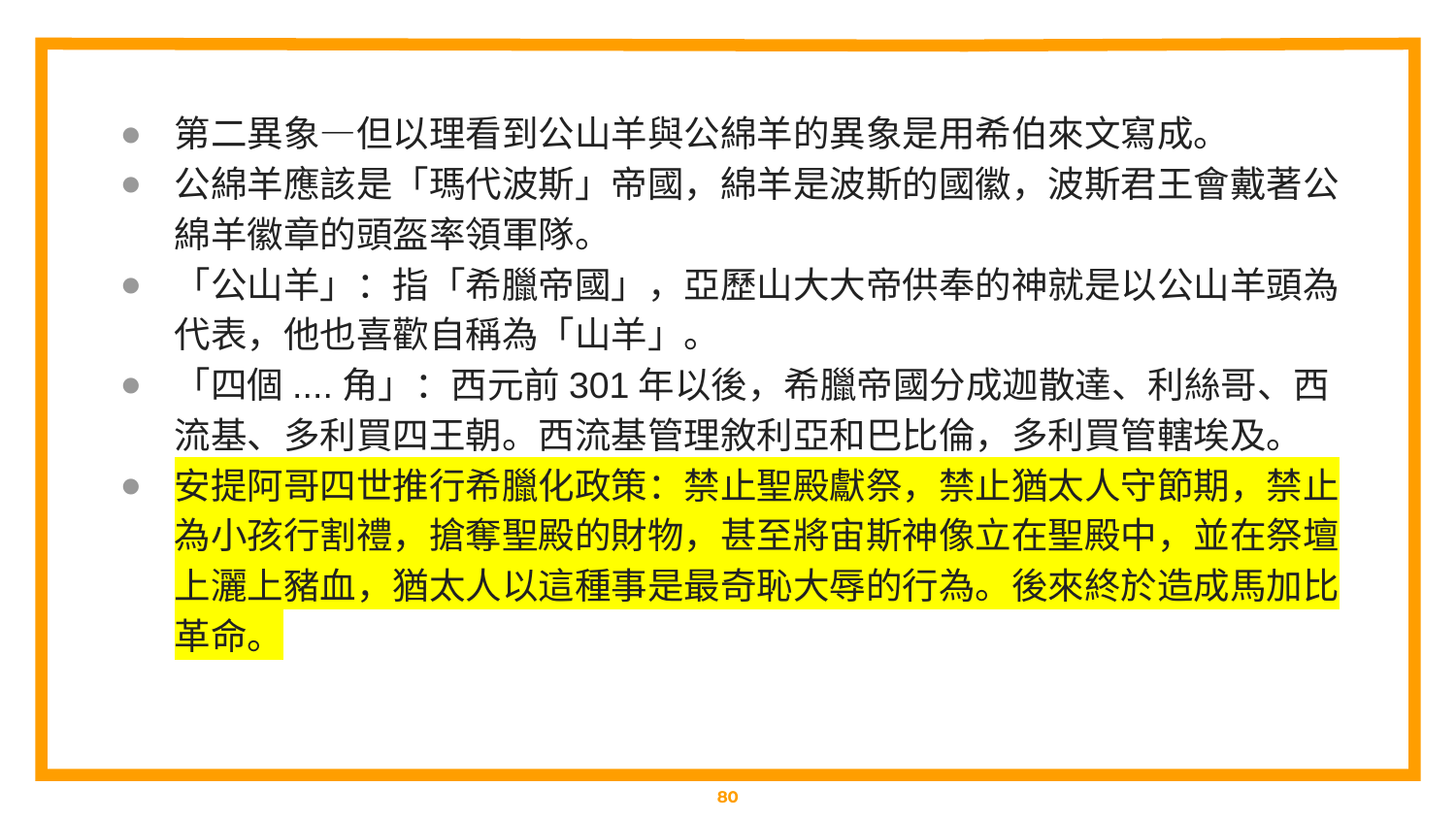

第二異象—但以理看到公山羊與公綿羊的異象是用希伯來文寫成。
公綿羊應該是「瑪代波斯」帝國，綿羊是波斯的國徽，波斯君王會戴著公綿羊徽章的頭盔率領軍隊。
「公山羊」：指「希臘帝國」，亞歷山大大帝供奉的神就是以公山羊頭為代表，他也喜歡自稱為「山羊」。
「四個....角」：西元前301年以後，希臘帝國分成迦散達、利絲哥、西流基、多利買四王朝。西流基管理敘利亞和巴比倫，多利買管轄埃及。
安提阿哥四世推行希臘化政策：禁止聖殿獻祭，禁止猶太人守節期，禁止為小孩行割禮，搶奪聖殿的財物，甚至將宙斯神像立在聖殿中，並在祭壇上灑上豬血，猶太人以這種事是最奇恥大辱的行為。後來終於造成馬加比革命。
80